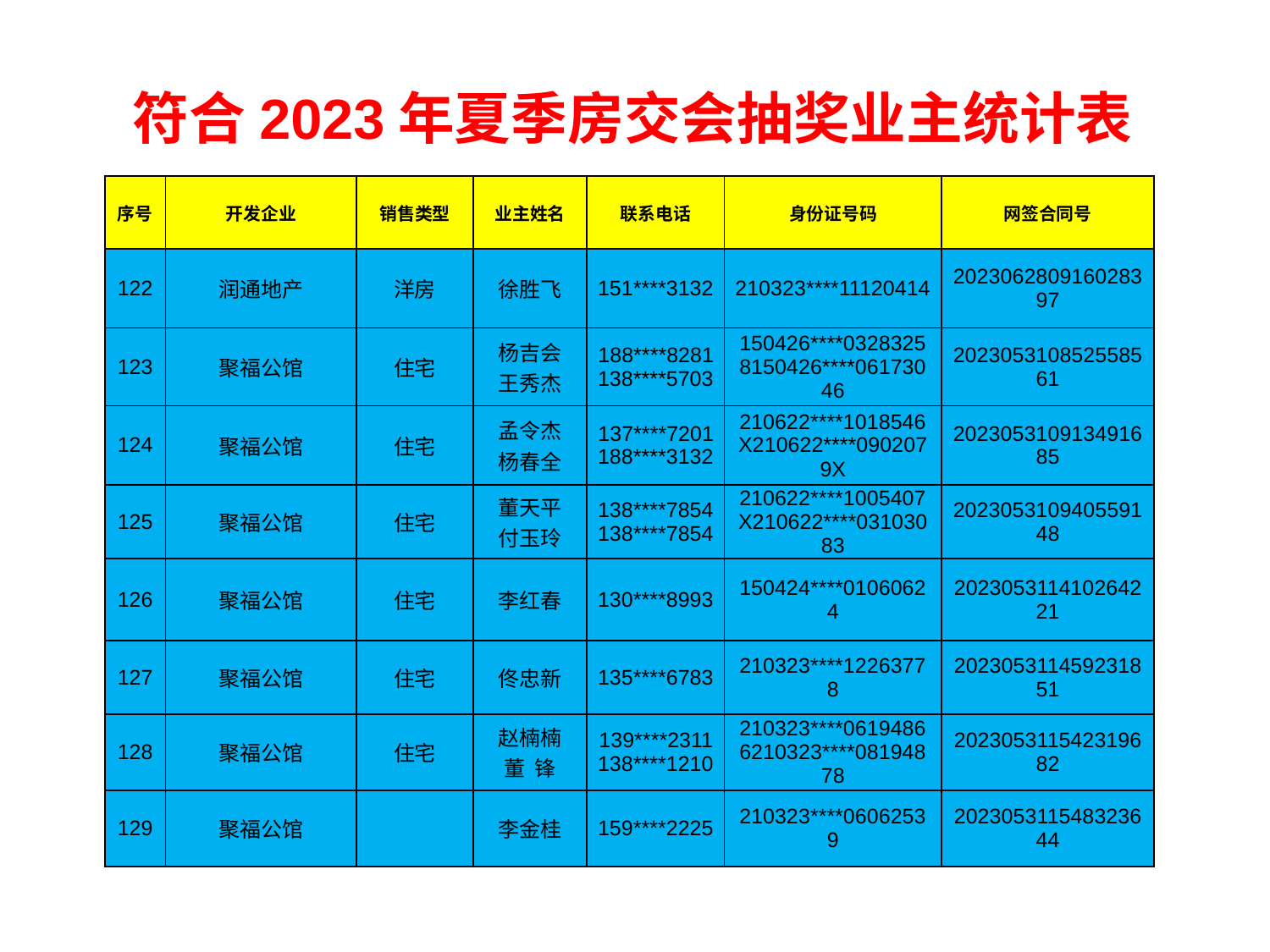

符合2023年夏季房交会抽奖业主统计表
| 序号 | 开发企业 | 销售类型 | 业主姓名 | 联系电话 | 身份证号码 | 网签合同号 |
| --- | --- | --- | --- | --- | --- | --- |
| 122 | 润通地产 | 洋房 | 徐胜飞 | 151\*\*\*\*3132 | 210323\*\*\*\*11120414 | 202306280916028397 |
| 123 | 聚福公馆 | 住宅 | 杨吉会 王秀杰 | 188\*\*\*\*8281138\*\*\*\*5703 | 150426\*\*\*\*03283258150426\*\*\*\*06173046 | 202305310852558561 |
| 124 | 聚福公馆 | 住宅 | 孟令杰 杨春全 | 137\*\*\*\*7201188\*\*\*\*3132 | 210622\*\*\*\*1018546X210622\*\*\*\*0902079X | 202305310913491685 |
| 125 | 聚福公馆 | 住宅 | 董天平 付玉玲 | 138\*\*\*\*7854138\*\*\*\*7854 | 210622\*\*\*\*1005407X210622\*\*\*\*03103083 | 202305310940559148 |
| 126 | 聚福公馆 | 住宅 | 李红春 | 130\*\*\*\*8993 | 150424\*\*\*\*01060624 | 202305311410264221 |
| 127 | 聚福公馆 | 住宅 | 佟忠新 | 135\*\*\*\*6783 | 210323\*\*\*\*12263778 | 202305311459231851 |
| 128 | 聚福公馆 | 住宅 | 赵楠楠 董 锋 | 139\*\*\*\*2311138\*\*\*\*1210 | 210323\*\*\*\*06194866210323\*\*\*\*08194878 | 202305311542319682 |
| 129 | 聚福公馆 |  | 李金桂 | 159\*\*\*\*2225 | 210323\*\*\*\*06062539 | 202305311548323644 |